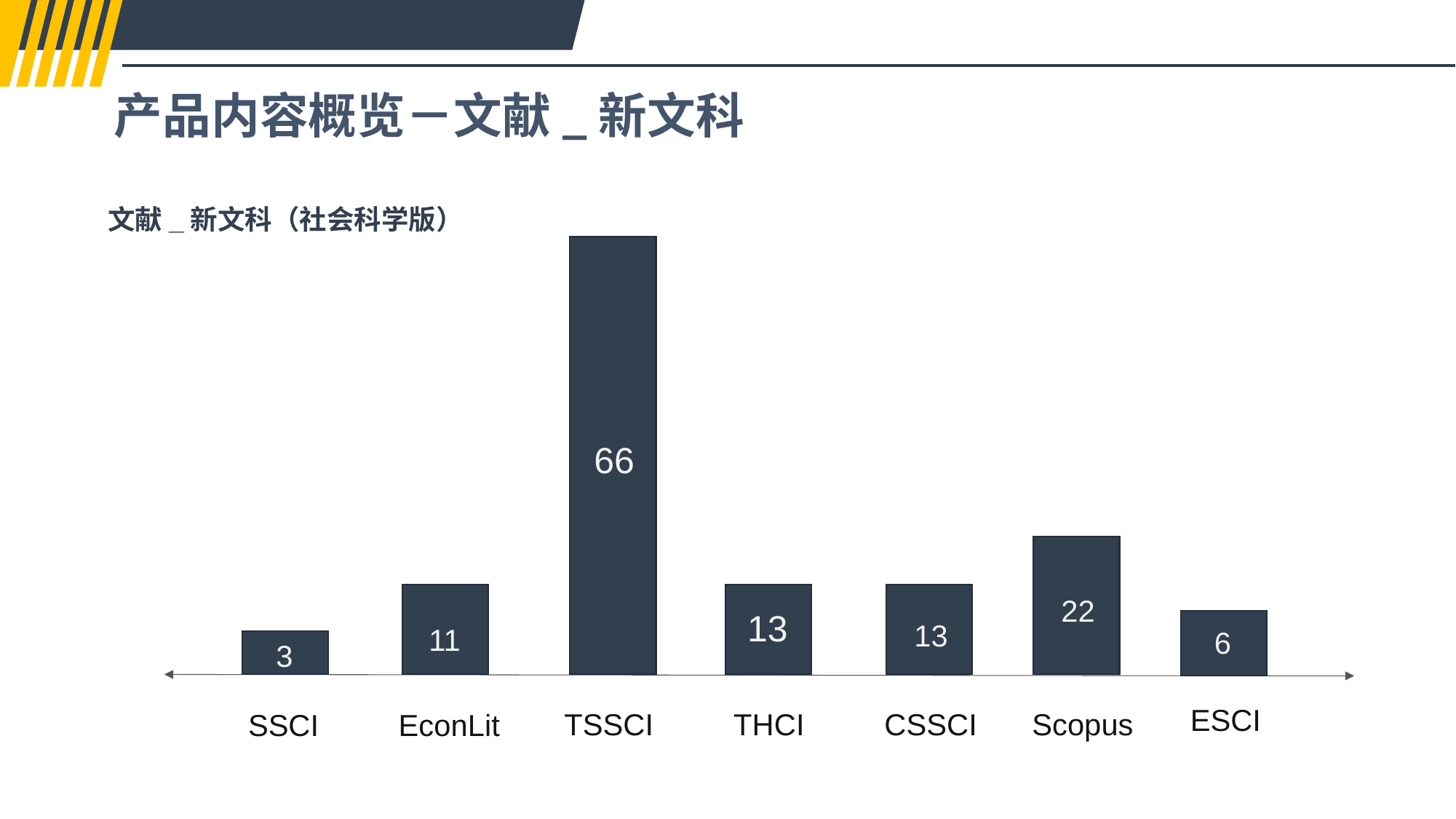

产品内容概览－文献_新文科
文献_新文科（社会科学版）

66
TSSCI

22
Scopus

11
EconLit

13
THCI

13
CSSCI

6
ESCI

3
SSCI